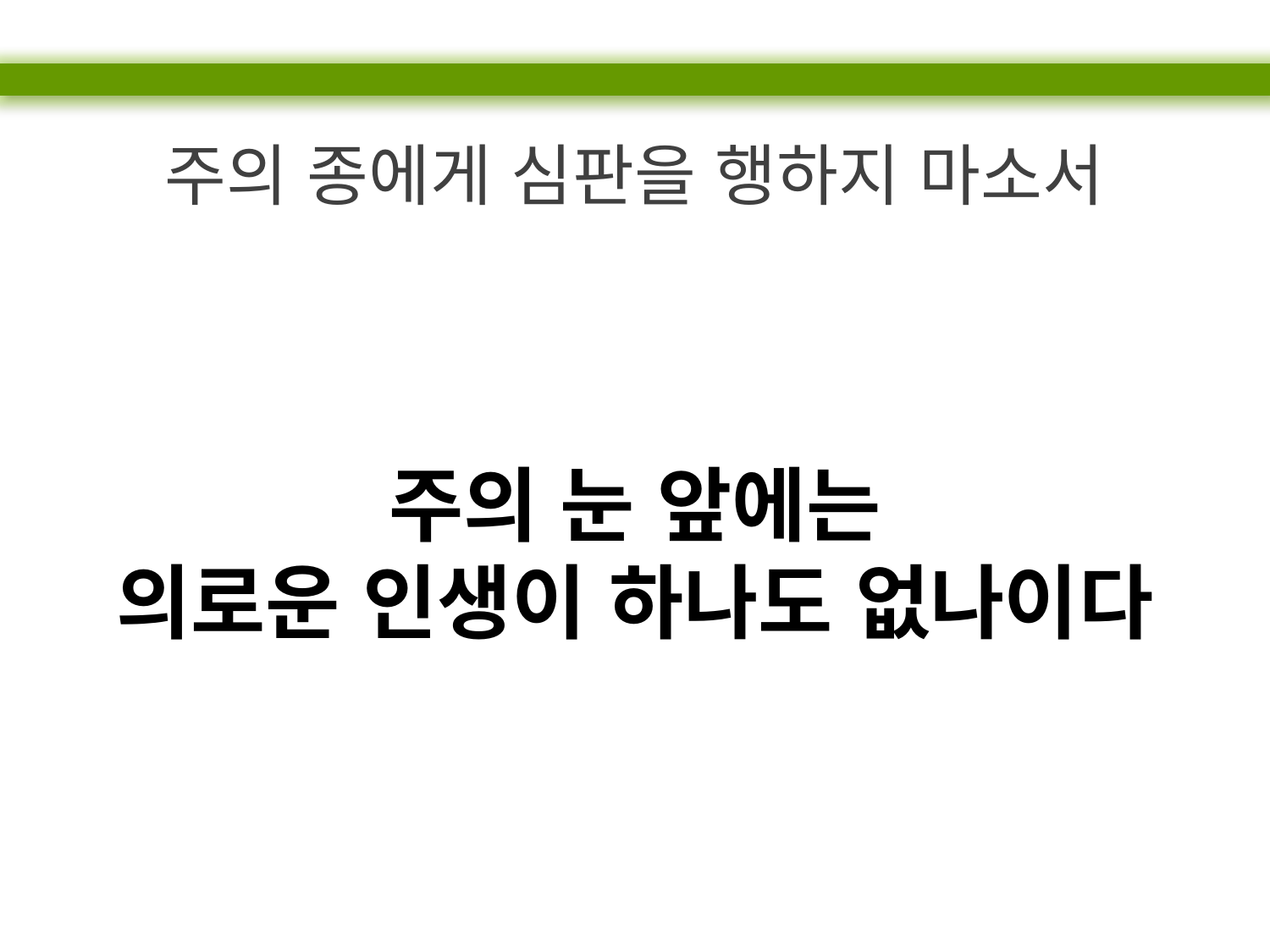

주의 종에게 심판을 행하지 마소서
주의 눈 앞에는
의로운 인생이 하나도 없나이다